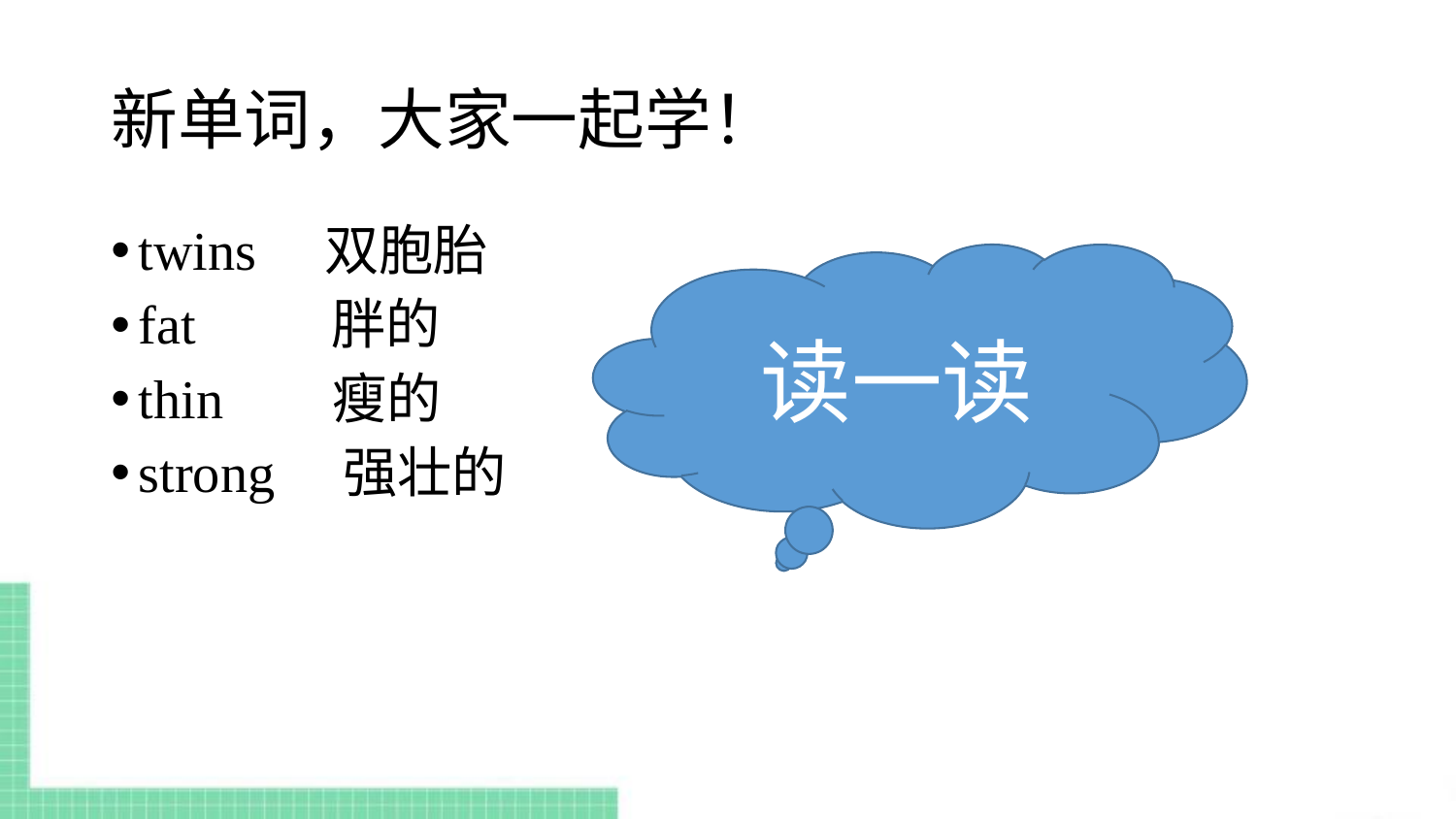

# 新单词，大家一起学！
twins    双胞胎
fat         胖的
thin       瘦的
strong    强壮的
读一读